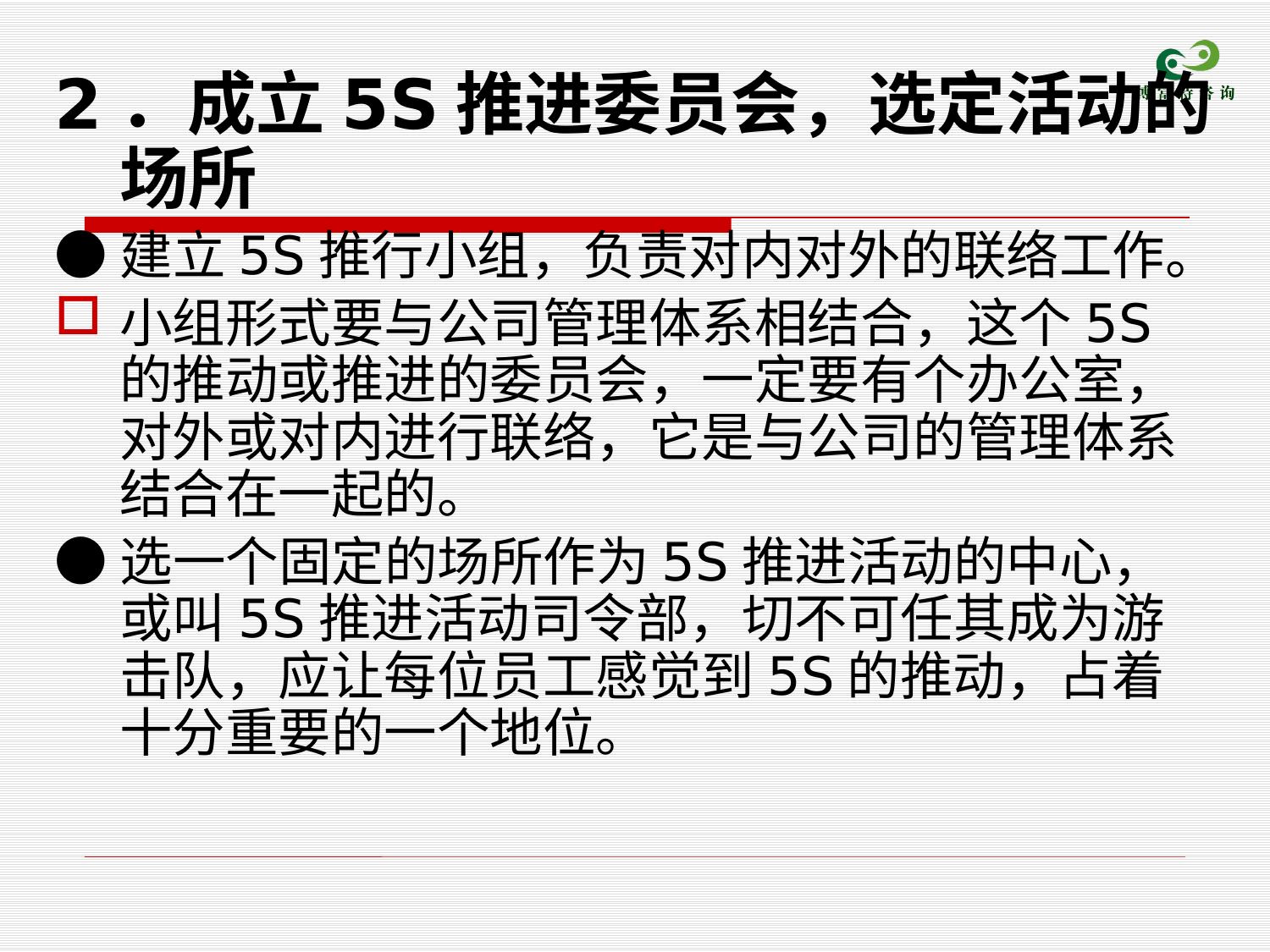

2．成立5S推进委员会，选定活动的场所
●建立5S推行小组，负责对内对外的联络工作。
小组形式要与公司管理体系相结合，这个5S的推动或推进的委员会，一定要有个办公室，对外或对内进行联络，它是与公司的管理体系结合在一起的。
●选一个固定的场所作为5S推进活动的中心，或叫5S推进活动司令部，切不可任其成为游击队，应让每位员工感觉到5S的推动，占着十分重要的一个地位。
414